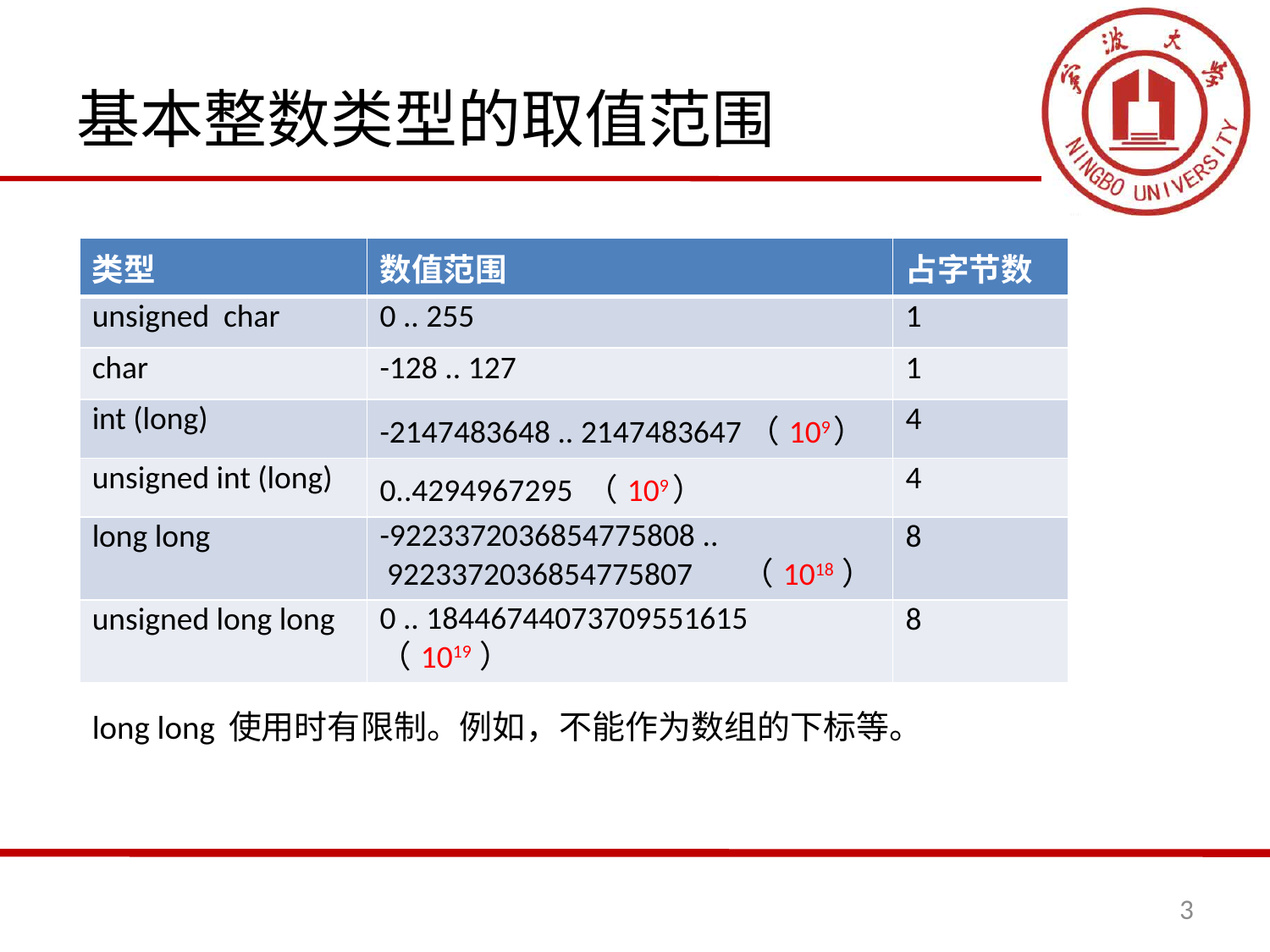

# 基本整数类型的取值范围
| 类型 | 数值范围 | 占字节数 |
| --- | --- | --- |
| unsigned char | 0 .. 255 | 1 |
| char | -128 .. 127 | 1 |
| int (long) | -2147483648 .. 2147483647（109） | 4 |
| unsigned int (long) | 0..4294967295 （109） | 4 |
| long long | -9223372036854775808 .. 9223372036854775807 （1018 ） | 8 |
| unsigned long long | 0 .. 18446744073709551615 （1019 ） | 8 |
long long 使用时有限制。例如，不能作为数组的下标等。
3